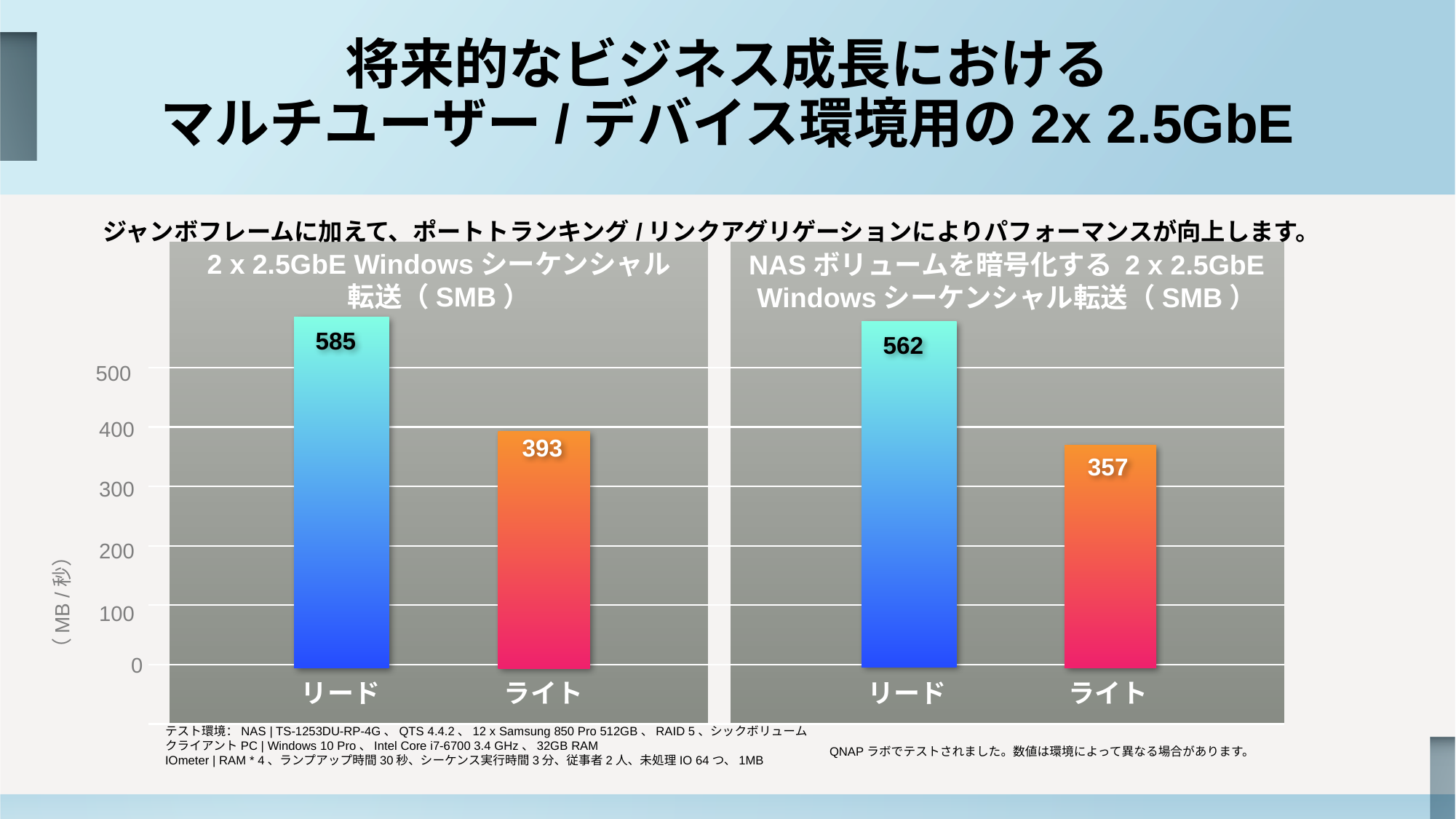

# 将来的なビジネス成長における マルチユーザー/デバイス環境用の2x 2.5GbE
ジャンボフレームに加えて、ポートトランキング/リンクアグリゲーションによりパフォーマンスが向上します。
2 x 2.5GbE Windowsシーケンシャル
転送（SMB）

NASボリュームを暗号化する 2 x 2.5GbE Windowsシーケンシャル転送（SMB）

585

562
500
400
300
200
100
0
393

357
（MB /秒）
リード
ライト
リード
ライト
テスト環境：NAS | TS-1253DU-RP-4G、QTS 4.4.2、12 x Samsung 850 Pro 512GB、RAID 5、シックボリューム
クライアントPC | Windows 10 Pro、Intel Core i7-6700 3.4 GHz、32GB RAM
IOmeter | RAM * 4、ランプアップ時間30秒、シーケンス実行時間3分、従事者2人、未処理IO 64つ、1MB
QNAPラボでテストされました。数値は環境によって異なる場合があります。